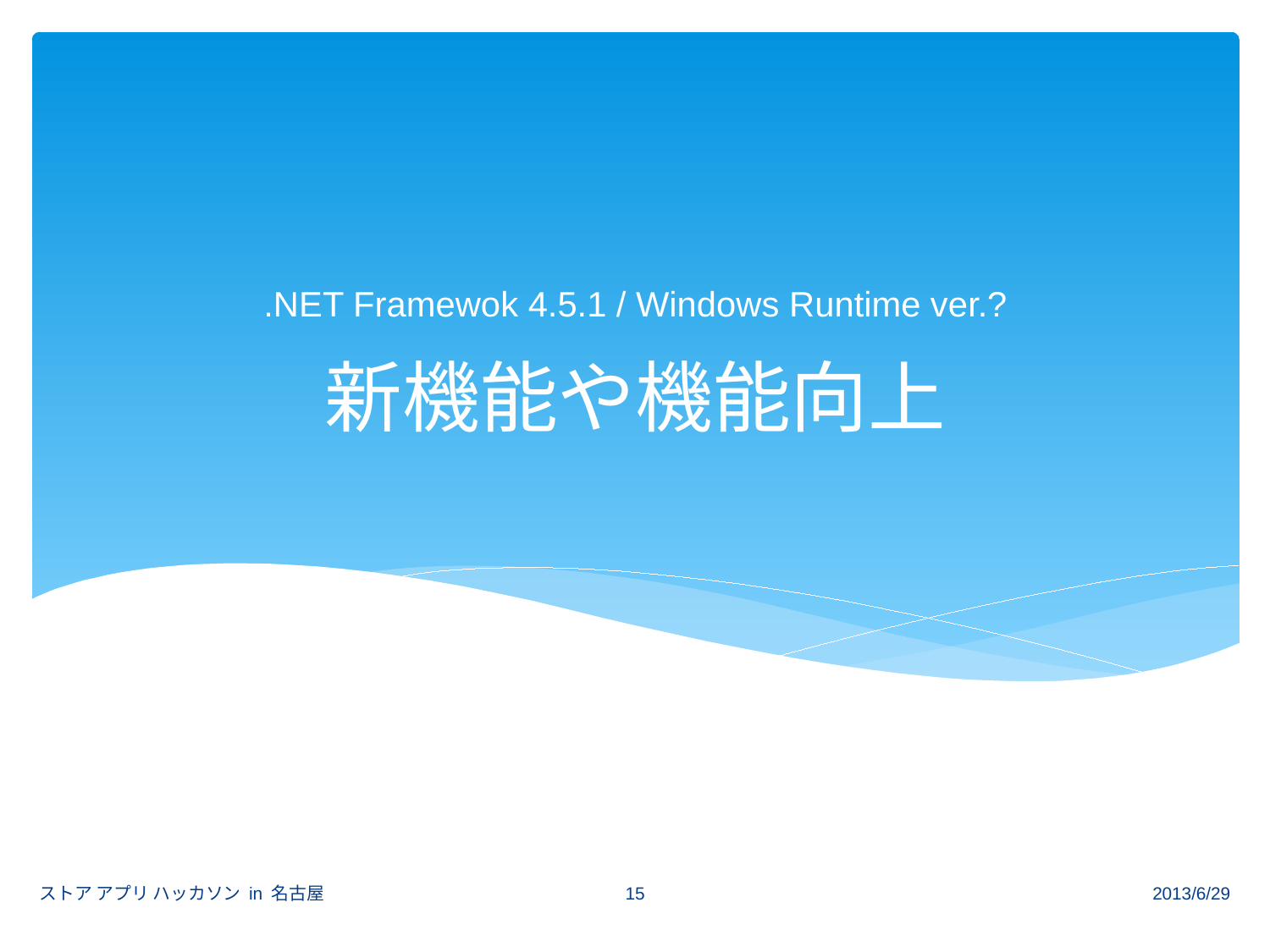

.NET Framewok 4.5.1 / Windows Runtime ver.?
# 新機能や機能向上
15
ストア アプリ ハッカソン in 名古屋
2013/6/29